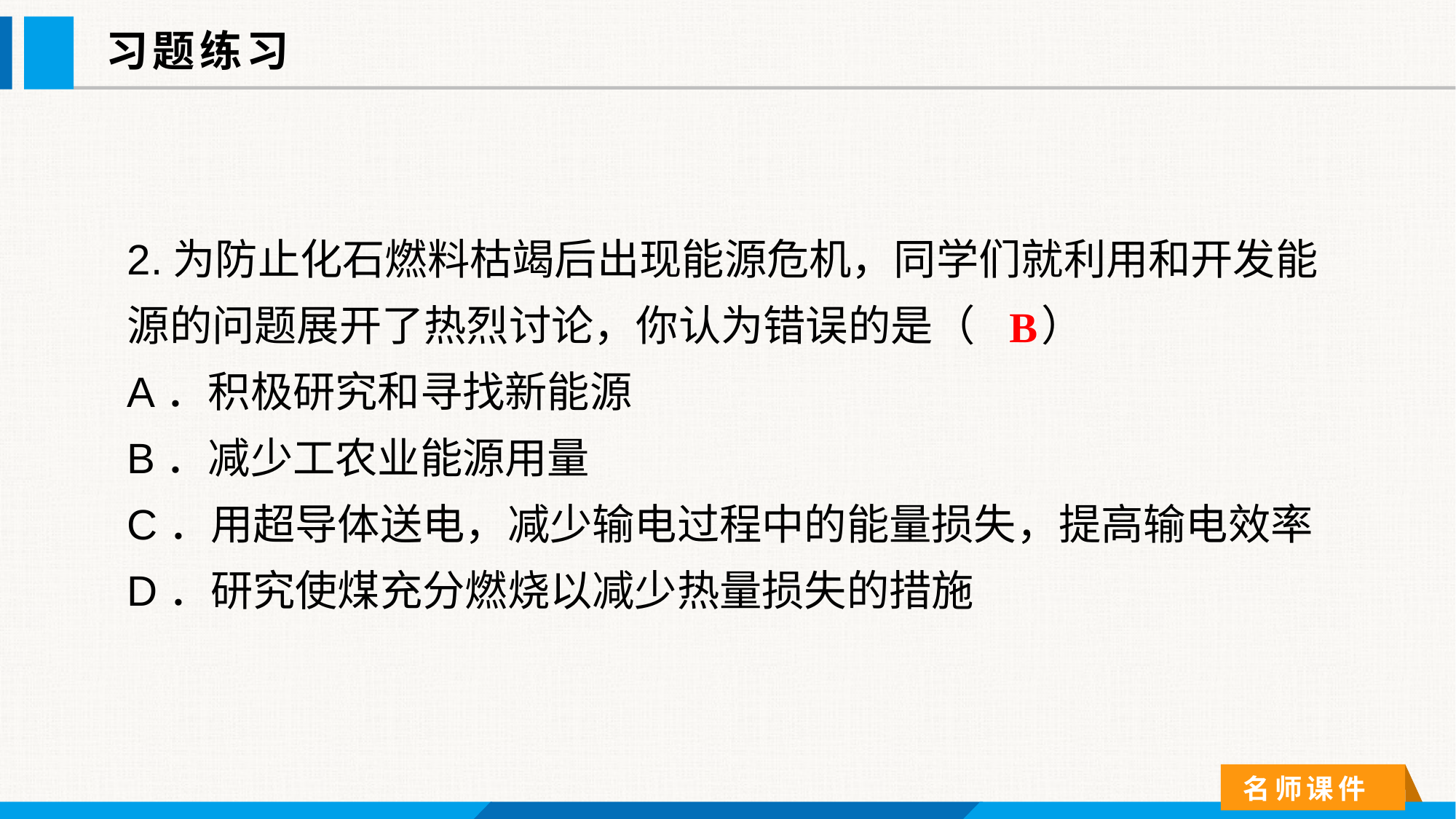

习题练习
2.为防止化石燃料枯竭后出现能源危机，同学们就利用和开发能源的问题展开了热烈讨论，你认为错误的是（       ）
A．积极研究和寻找新能源
B．减少工农业能源用量
C．用超导体送电，减少输电过程中的能量损失，提高输电效率
D．研究使煤充分燃烧以减少热量损失的措施
B